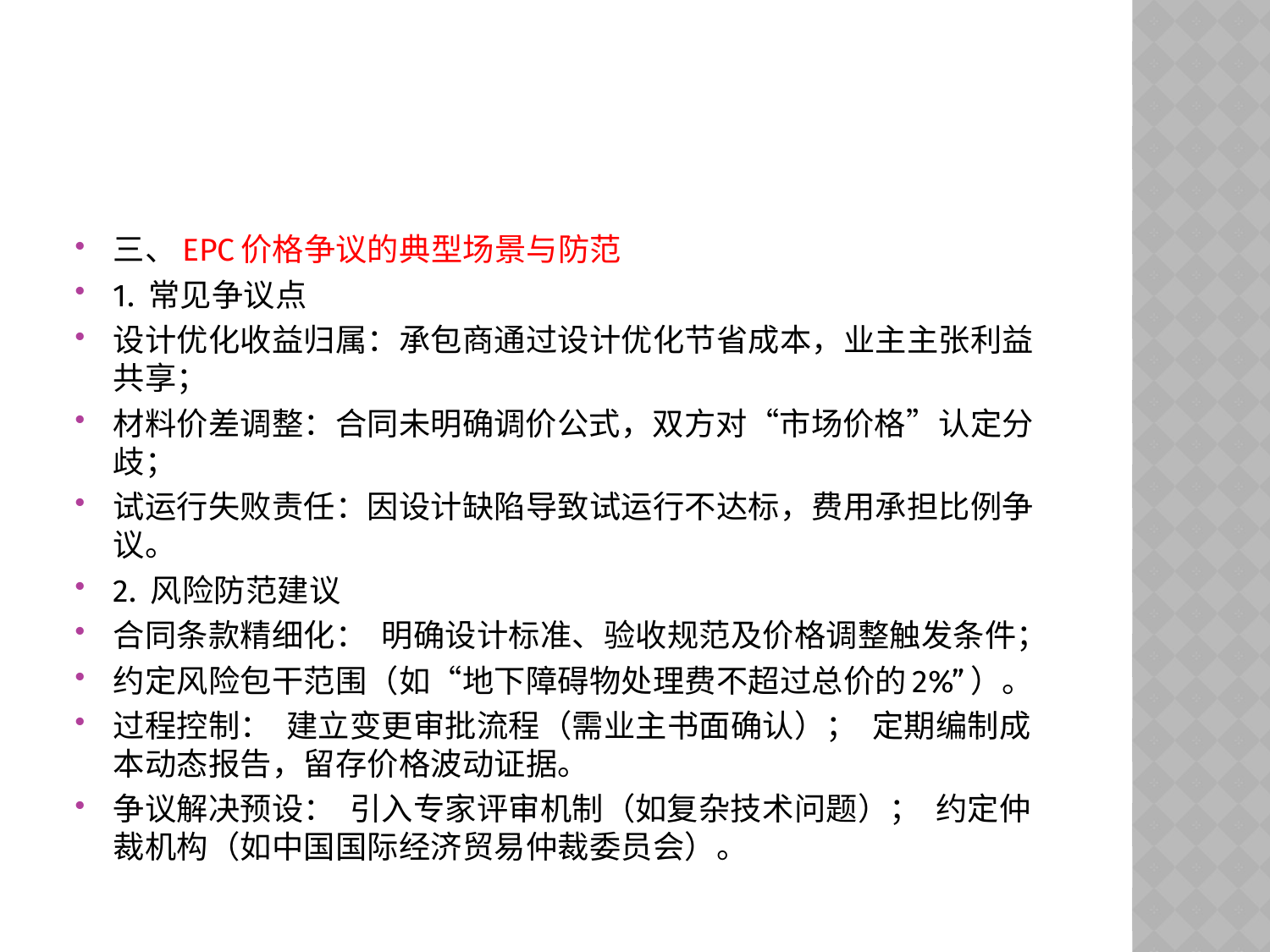

#
三、EPC价格争议的典型场景与防范
1. 常见争议点
设计优化收益归属：承包商通过设计优化节省成本，业主主张利益共享；
材料价差调整：合同未明确调价公式，双方对“市场价格”认定分歧；
试运行失败责任：因设计缺陷导致试运行不达标，费用承担比例争议。
2. 风险防范建议
合同条款精细化：  明确设计标准、验收规范及价格调整触发条件；
约定风险包干范围（如“地下障碍物处理费不超过总价的2%”）。
过程控制：  建立变更审批流程（需业主书面确认）；  定期编制成本动态报告，留存价格波动证据。
争议解决预设：  引入专家评审机制（如复杂技术问题）；  约定仲裁机构（如中国国际经济贸易仲裁委员会）。